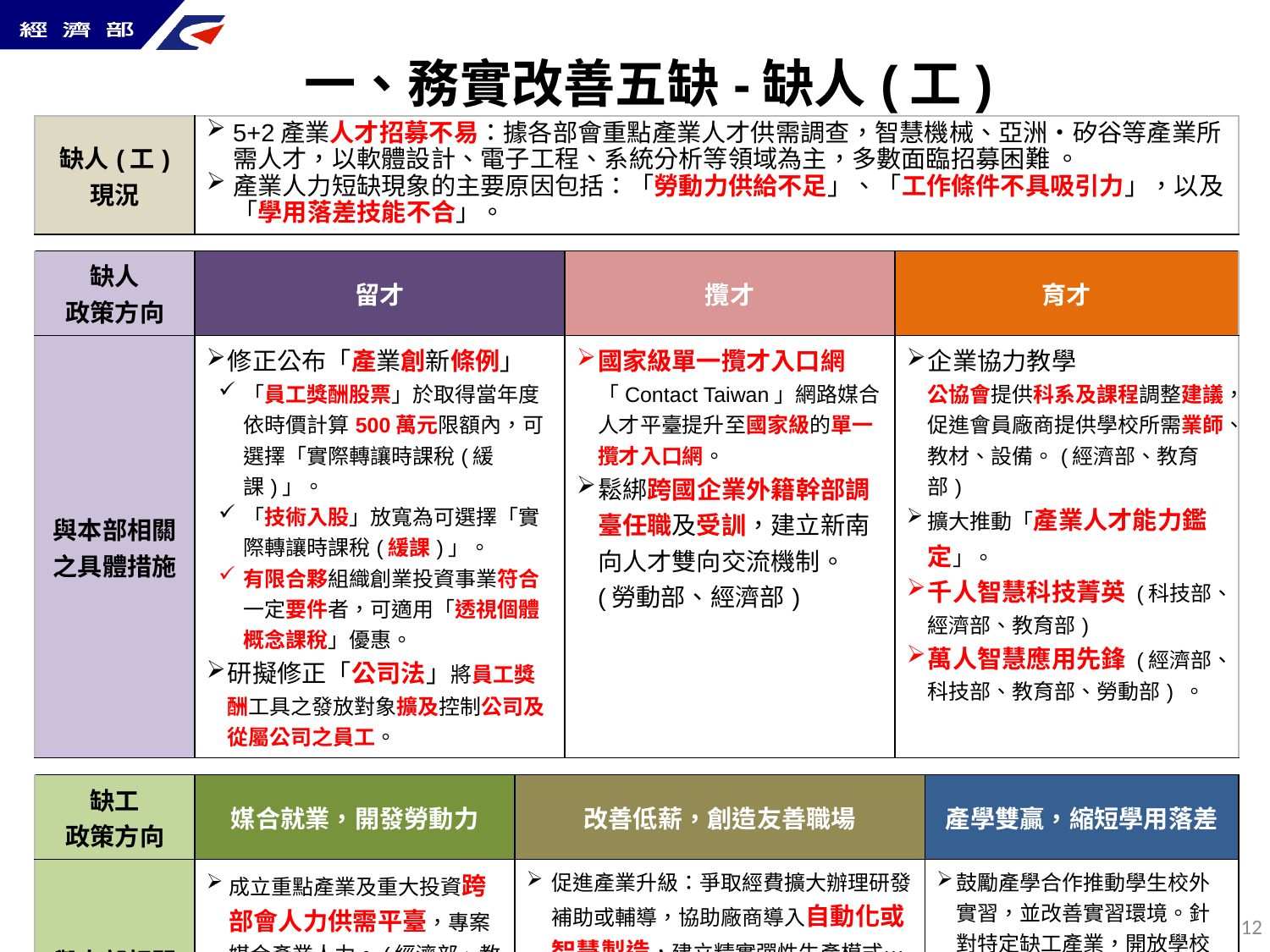

一、務實改善五缺-缺人(工)
| 缺人(工) 現況 | 5+2產業人才招募不易：據各部會重點產業人才供需調查，智慧機械、亞洲‧矽谷等產業所需人才，以軟體設計、電子工程、系統分析等領域為主，多數面臨招募困難 。 產業人力短缺現象的主要原因包括：「勞動力供給不足」、「工作條件不具吸引力」，以及「學用落差技能不合」。 |  |  |  |  |
| --- | --- | --- | --- | --- | --- |
|  |  |  |  |  |  |
| 缺人 政策方向 | 留才 |  | 攬才 | 育才 |  |
| 與本部相關 之具體措施 | 修正公布「產業創新條例」 「員工獎酬股票」於取得當年度依時價計算500萬元限額內，可選擇「實際轉讓時課稅(緩課)」。 「技術入股」放寬為可選擇「實際轉讓時課稅(緩課)」。 有限合夥組織創業投資事業符合一定要件者，可適用「透視個體概念課稅」優惠。 研擬修正「公司法」將員工獎酬工具之發放對象擴及控制公司及從屬公司之員工。 |  | 國家級單一攬才入口網「Contact Taiwan」網路媒合人才平臺提升至國家級的單一攬才入口網。 鬆綁跨國企業外籍幹部調臺任職及受訓，建立新南向人才雙向交流機制。(勞動部、經濟部) | 企業協力教學 公協會提供科系及課程調整建議，促進會員廠商提供學校所需業師、教材、設備。(經濟部、教育部) 擴大推動「產業人才能力鑑定」。 千人智慧科技菁英 (科技部、經濟部、教育部) 萬人智慧應用先鋒 (經濟部、科技部、教育部、勞動部) 。 |  |
|  |  |  |  |  |  |
| 缺工 政策方向 | 媒合就業，開發勞動力 | 改善低薪，創造友善職場 |  |  | 產學雙贏，縮短學用落差 |
| 與本部相關 之具體措施 | 成立重點產業及重大投資跨部會人力供需平臺，專案媒合產業人力。(經濟部、教育部、勞動部) | 促進產業升級：爭取經費擴大辦理研發補助或輔導，協助廠商導入自動化或智慧製造，建立精實彈性生產模式…等 推廣製造業優質工作形象系列活動，深化民眾對製造業工作環境之認識，引領勞動力回流製造業。 |  |  | 鼓勵產學合作推動學生校外實習，並改善實習環境。針對特定缺工產業，開放學校透過「外加名額」擴大辦理各類產學合作專班，每年至少500名。(教育部、經濟部) |
12